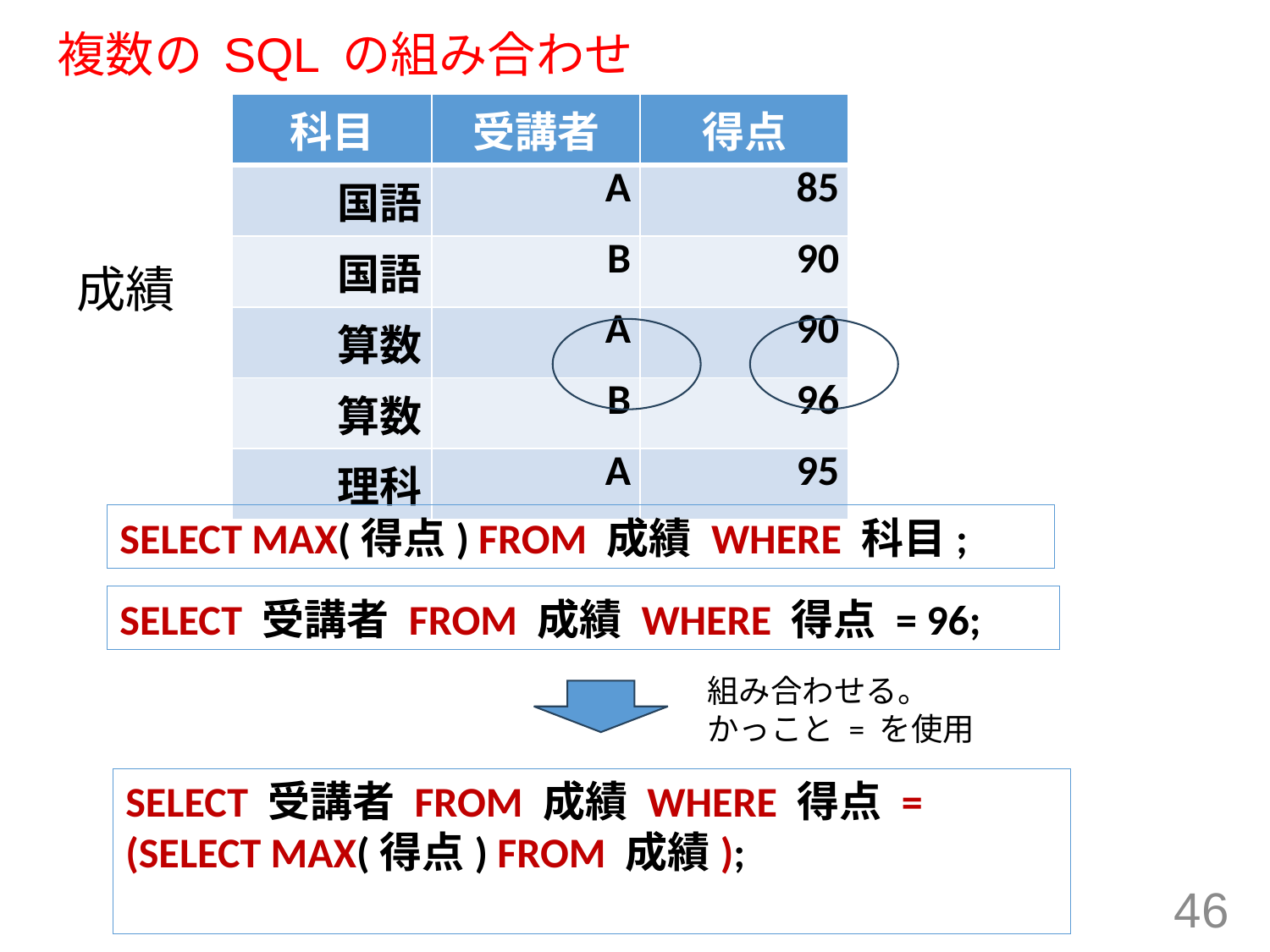

# 複数の SQL の組み合わせ
| 科目 | 受講者 | 得点 |
| --- | --- | --- |
| 国語 | A | 85 |
| 国語 | B | 90 |
| 算数 | A | 90 |
| 算数 | B | 96 |
| 理科 | A | 95 |
成績

SELECT MAX(得点) FROM 成績 WHERE 科目;
SELECT 受講者 FROM 成績 WHERE 得点 = 96;
組み合わせる。
かっこと = を使用

SELECT 受講者 FROM 成績 WHERE 得点 =
(SELECT MAX(得点) FROM 成績);

46